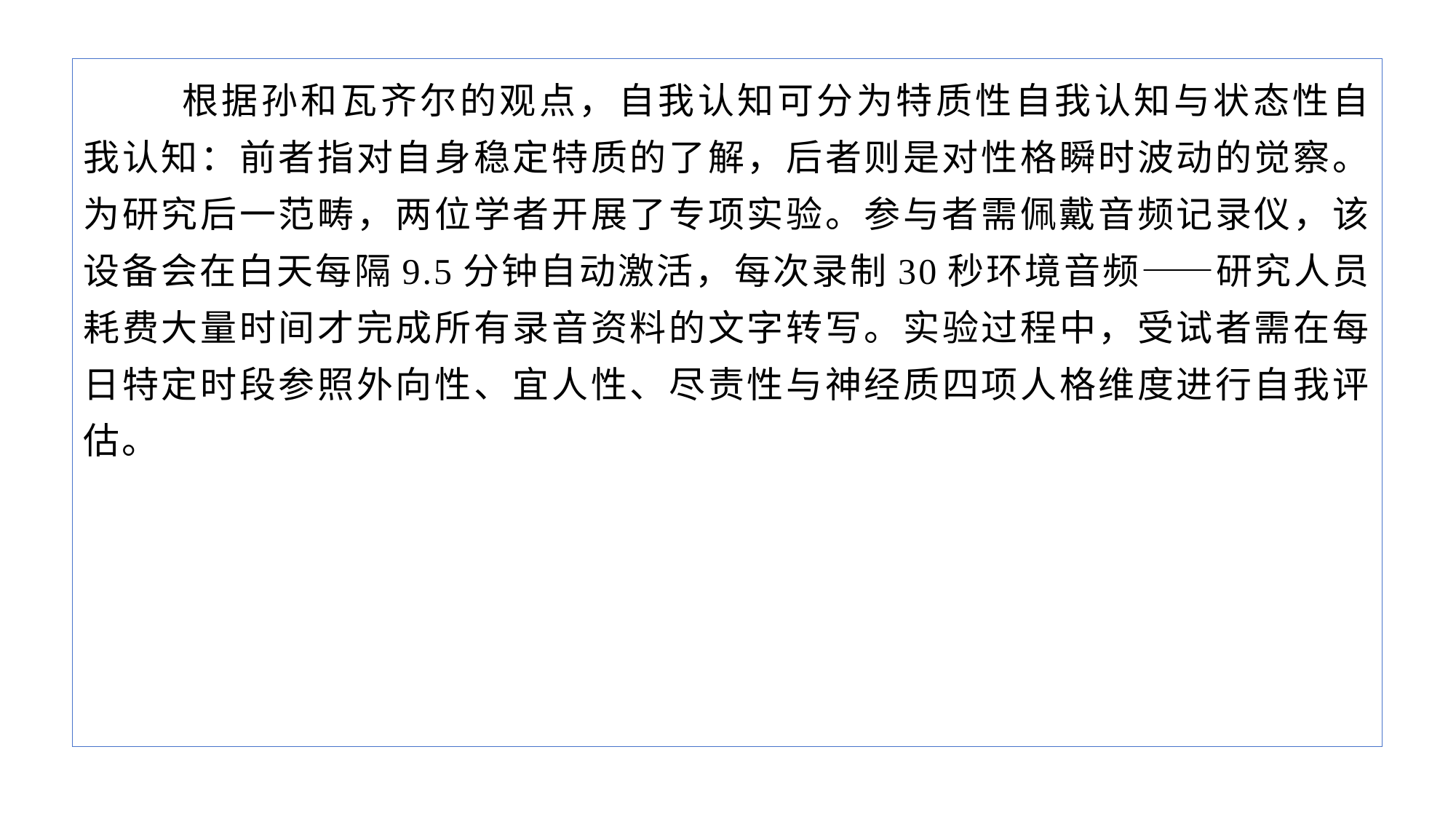

根据孙和瓦齐尔的观点，自我认知可分为特质性自我认知与状态性自我认知：前者指对自身稳定特质的了解，后者则是对性格瞬时波动的觉察。为研究后一范畴，两位学者开展了专项实验。参与者需佩戴音频记录仪，该设备会在白天每隔9.5分钟自动激活，每次录制30秒环境音频——研究人员耗费大量时间才完成所有录音资料的文字转写。实验过程中，受试者需在每日特定时段参照外向性、宜人性、尽责性与神经质四项人格维度进行自我评估。